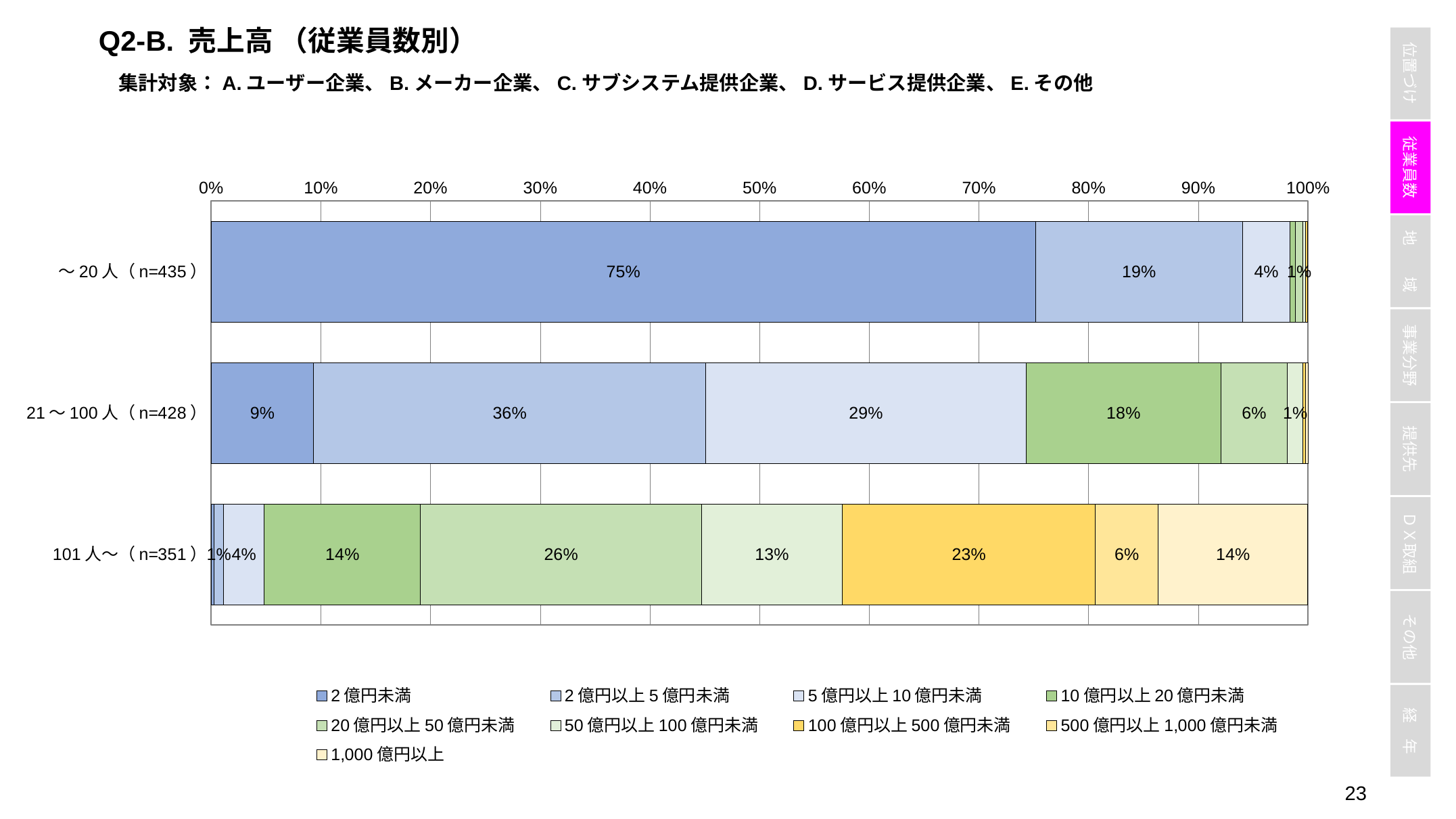

Q2-B. 売上高 （従業員数別）
集計対象：A.ユーザー企業、B.メーカー企業、C.サブシステム提供企業、D.サービス提供企業、E.その他

### Chart

| Category | 2億円未満 | 2億円以上5億円未満 | 5億円以上10億円未満 | 10億円以上20億円未満 | 20億円以上50億円未満 | 50億円以上100億円未満 | 100億円以上500億円未満 | 500億円以上1,000億円未満 | 1,000億円以上 |
|---|---|---|---|---|---|---|---|---|---|
| ～20人（n=435） | 0.7517241379310344 | 0.18850574712643678 | 0.04367816091954023 | 0.004597701149425287 | 0.006896551724137931 | 0.0022988505747126436 | 0.0022988505747126436 | 0.0 | 0.0 |
| 21～100人（n=428） | 0.09345794392523364 | 0.3574766355140187 | 0.29205607476635514 | 0.17757009345794392 | 0.06074766355140187 | 0.014018691588785047 | 0.002336448598130841 | 0.0 | 0.002336448598130841 |
| 101人～（n=351） | 0.002849002849002849 | 0.008547008547008548 | 0.037037037037037035 | 0.14245014245014245 | 0.2564102564102564 | 0.1282051282051282 | 0.23076923076923078 | 0.05698005698005698 | 0.13675213675213677 |
23